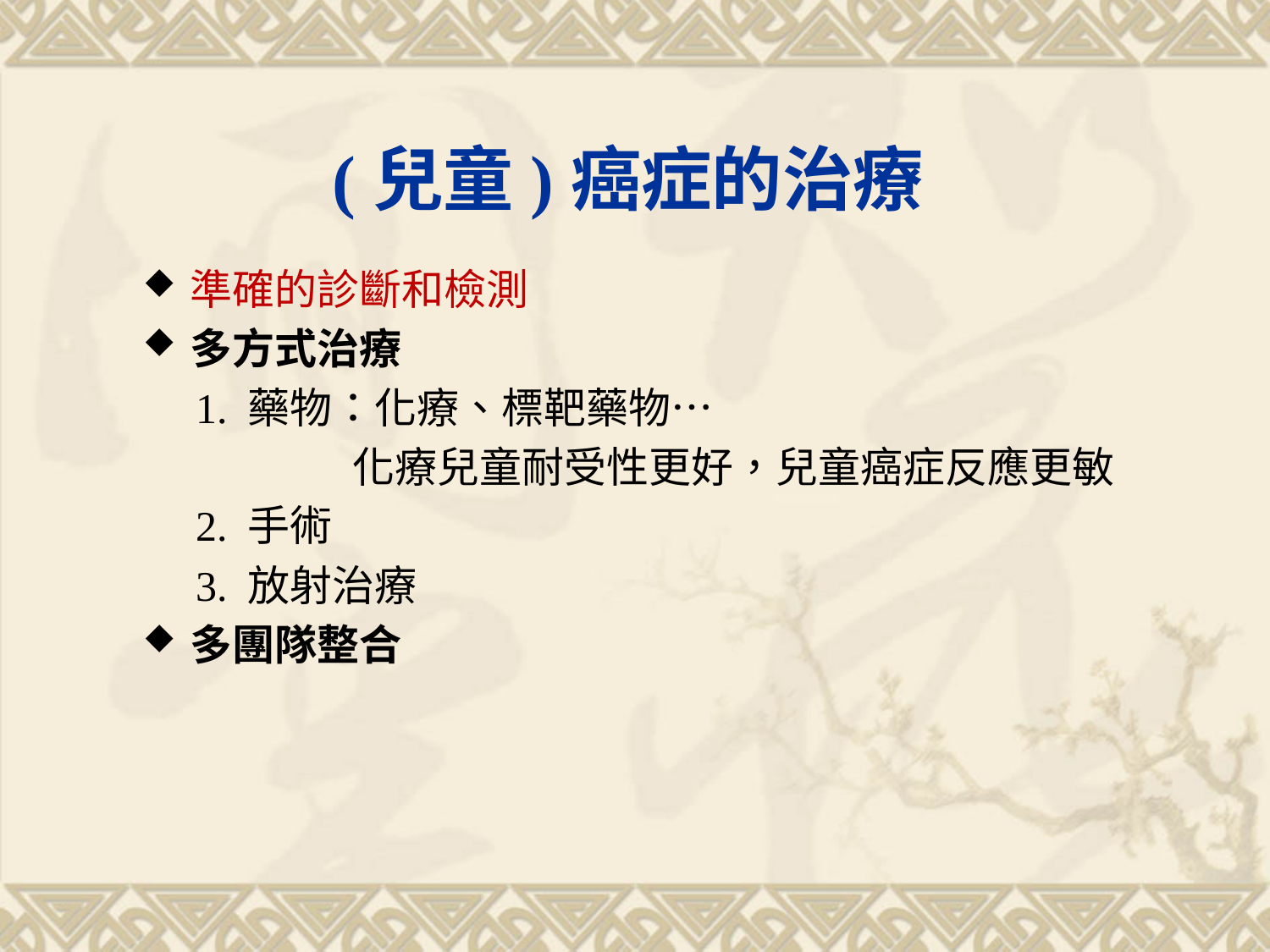

# (兒童)癌症的治療
準確的診斷和檢測
多方式治療
     1. 藥物：化療、標靶藥物…
                     化療兒童耐受性更好，兒童癌症反應更敏
     2. 手術
     3. 放射治療
多團隊整合